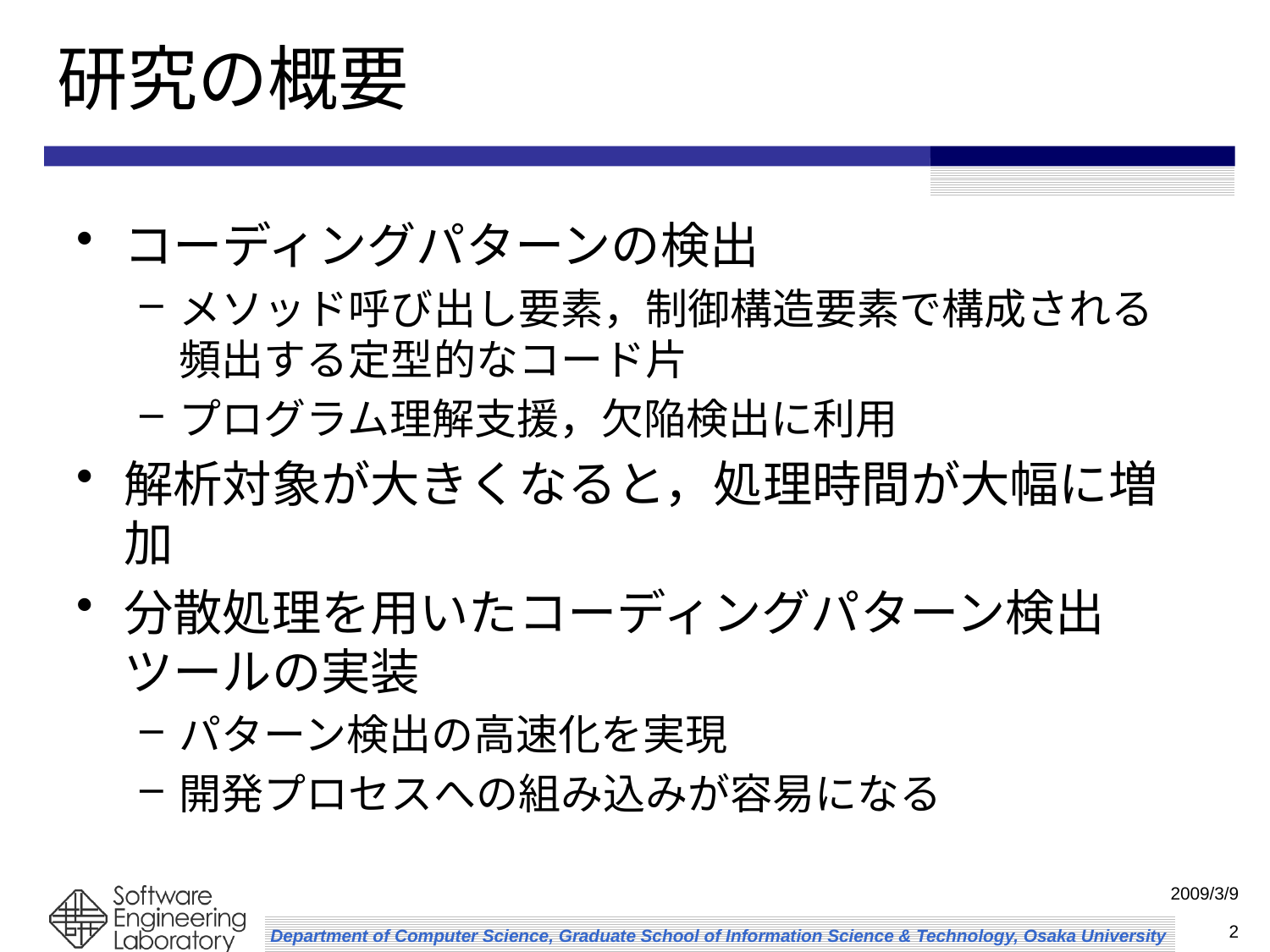

# 研究の概要
コーディングパターンの検出
メソッド呼び出し要素，制御構造要素で構成される頻出する定型的なコード片
プログラム理解支援，欠陥検出に利用
解析対象が大きくなると，処理時間が大幅に増加
分散処理を用いたコーディングパターン検出ツールの実装
パターン検出の高速化を実現
開発プロセスへの組み込みが容易になる

2009/3/9
2